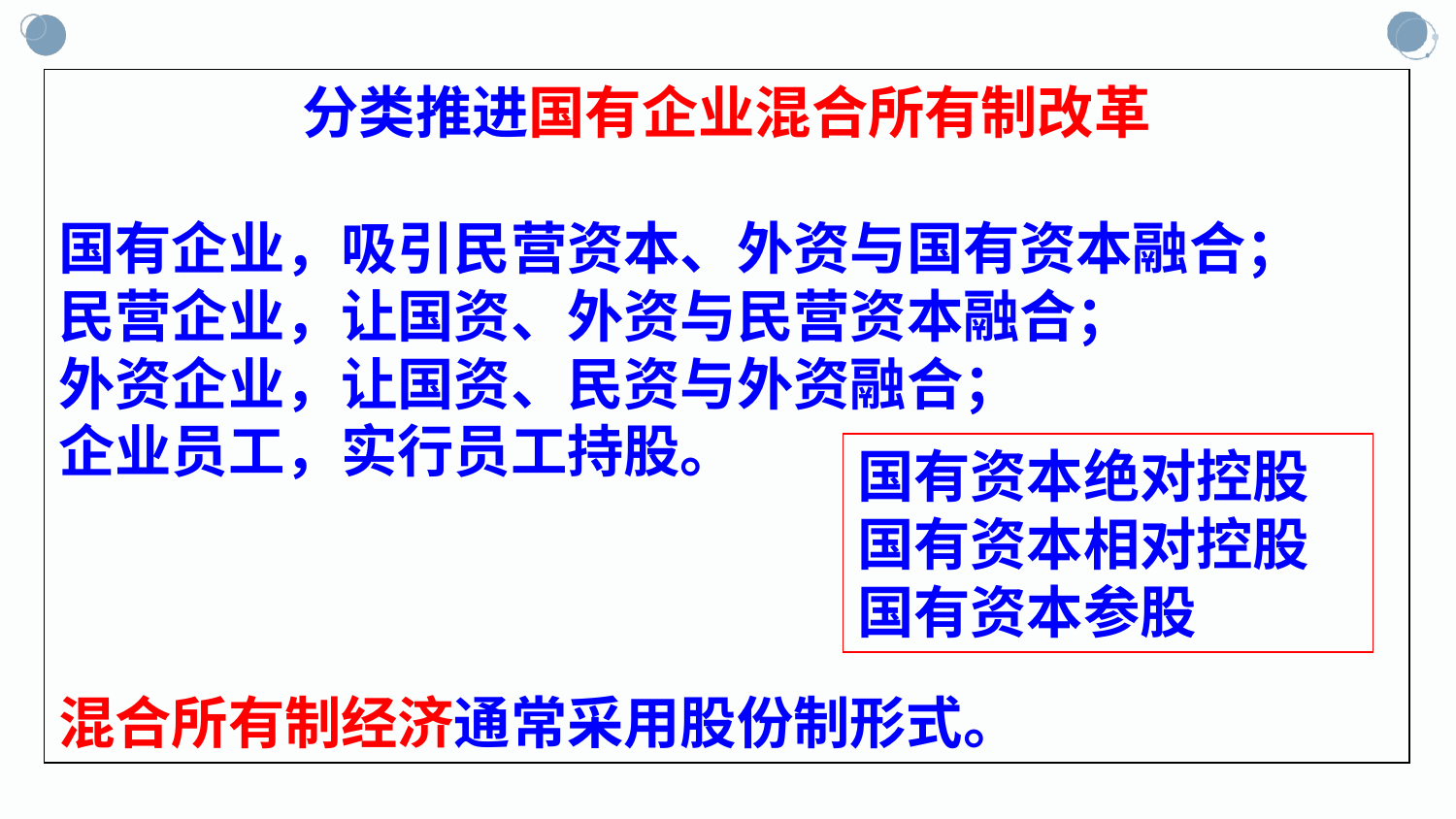

分类推进国有企业混合所有制改革

国有企业，吸引民营资本、外资与国有资本融合；
民营企业，让国资、外资与民营资本融合；
外资企业，让国资、民资与外资融合；
企业员工，实行员工持股。

混合所有制经济通常采用股份制形式。
国有资本绝对控股
国有资本相对控股
国有资本参股